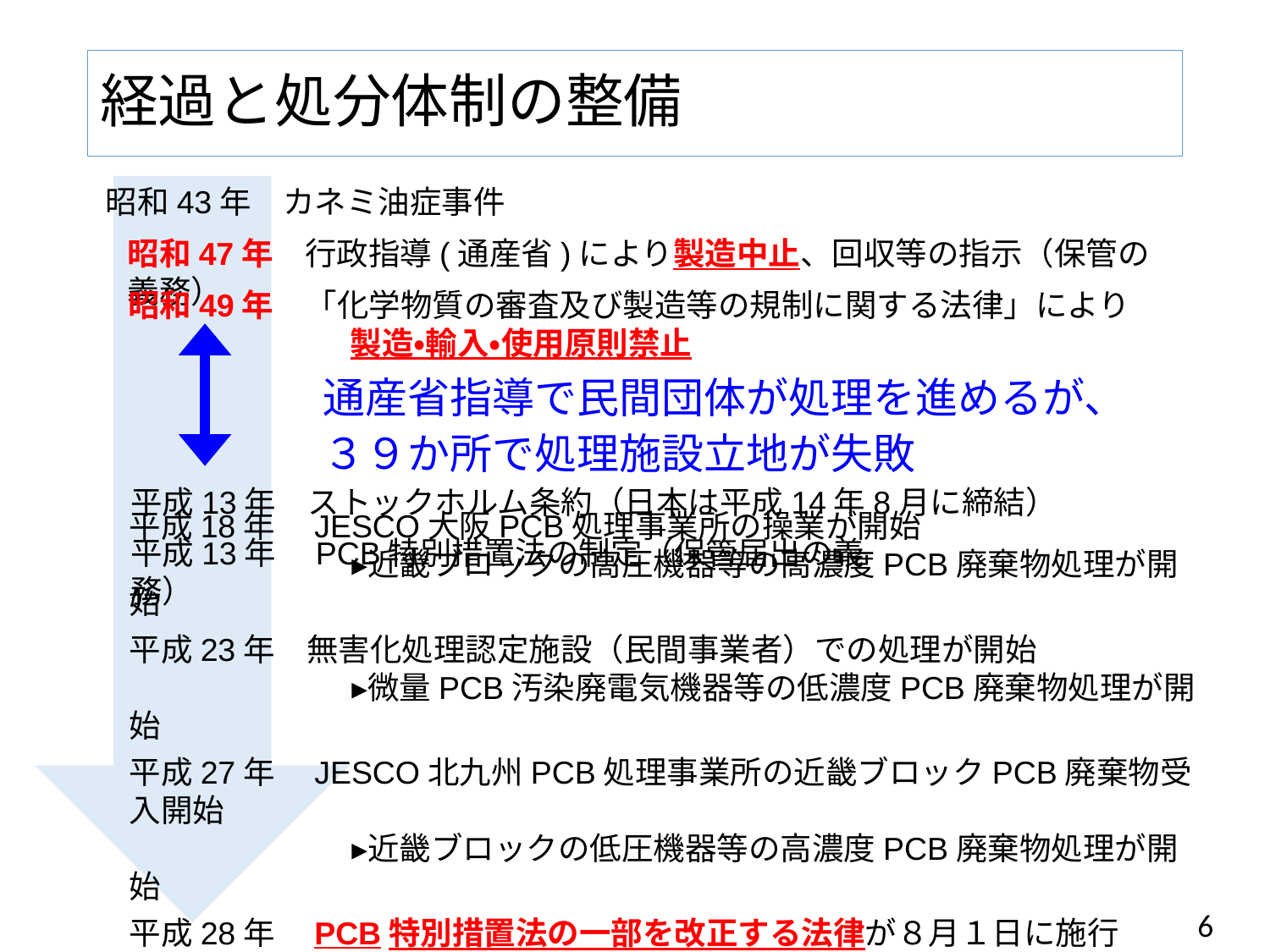

# 経過と処分体制の整備

昭和43年　カネミ油症事件
昭和47年　行政指導(通産省)により製造中止、回収等の指示（保管の義務）
昭和49年　「化学物質の審査及び製造等の規制に関する法律」により
　　　　　　　製造・輸入・使用原則禁止
　通産省指導で民間団体が処理を進めるが、
　３９か所で処理施設立地が失敗
平成13年　ストックホルム条約（日本は平成14年8月に締結）
平成18年　JESCO大阪PCB処理事業所の操業が開始
　　　　　　　▸近畿ブロックの高圧機器等の高濃度PCB廃棄物処理が開始

平成23年　無害化処理認定施設（民間事業者）での処理が開始
　　　　　　　▸微量PCB汚染廃電気機器等の低濃度PCB廃棄物処理が開始

平成27年　JESCO北九州PCB処理事業所の近畿ブロックPCB廃棄物受入開始
　　　　　　　▸近畿ブロックの低圧機器等の高濃度PCB廃棄物処理が開始

平成28年　PCB特別措置法の一部を改正する法律が８月１日に施行
平成13年　PCB特別措置法の制定（保管届出の義務）